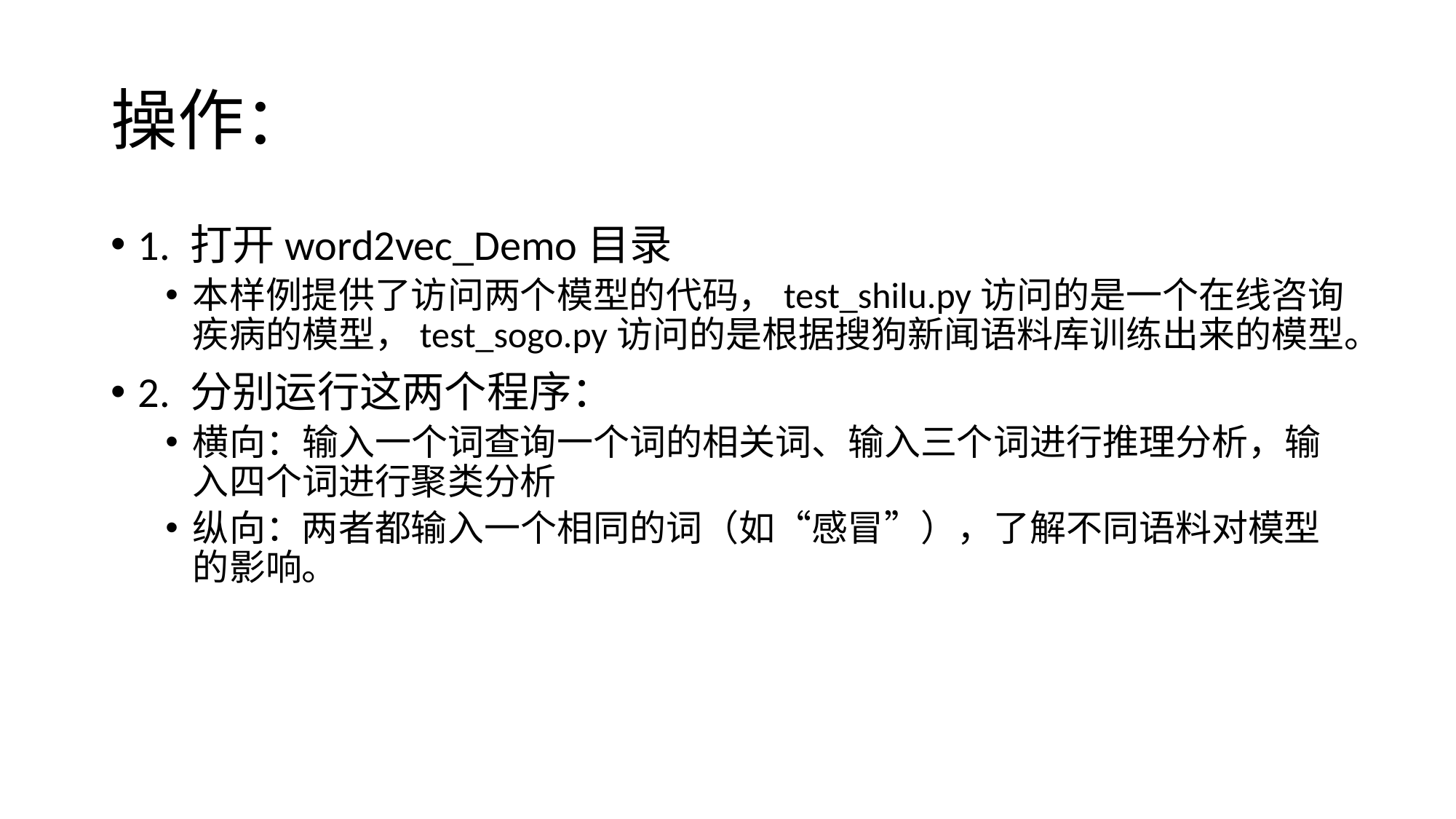

# 操作：
1. 打开word2vec_Demo目录
本样例提供了访问两个模型的代码，test_shilu.py访问的是一个在线咨询疾病的模型，test_sogo.py访问的是根据搜狗新闻语料库训练出来的模型。
2. 分别运行这两个程序：
横向：输入一个词查询一个词的相关词、输入三个词进行推理分析，输入四个词进行聚类分析
纵向：两者都输入一个相同的词（如“感冒”），了解不同语料对模型的影响。